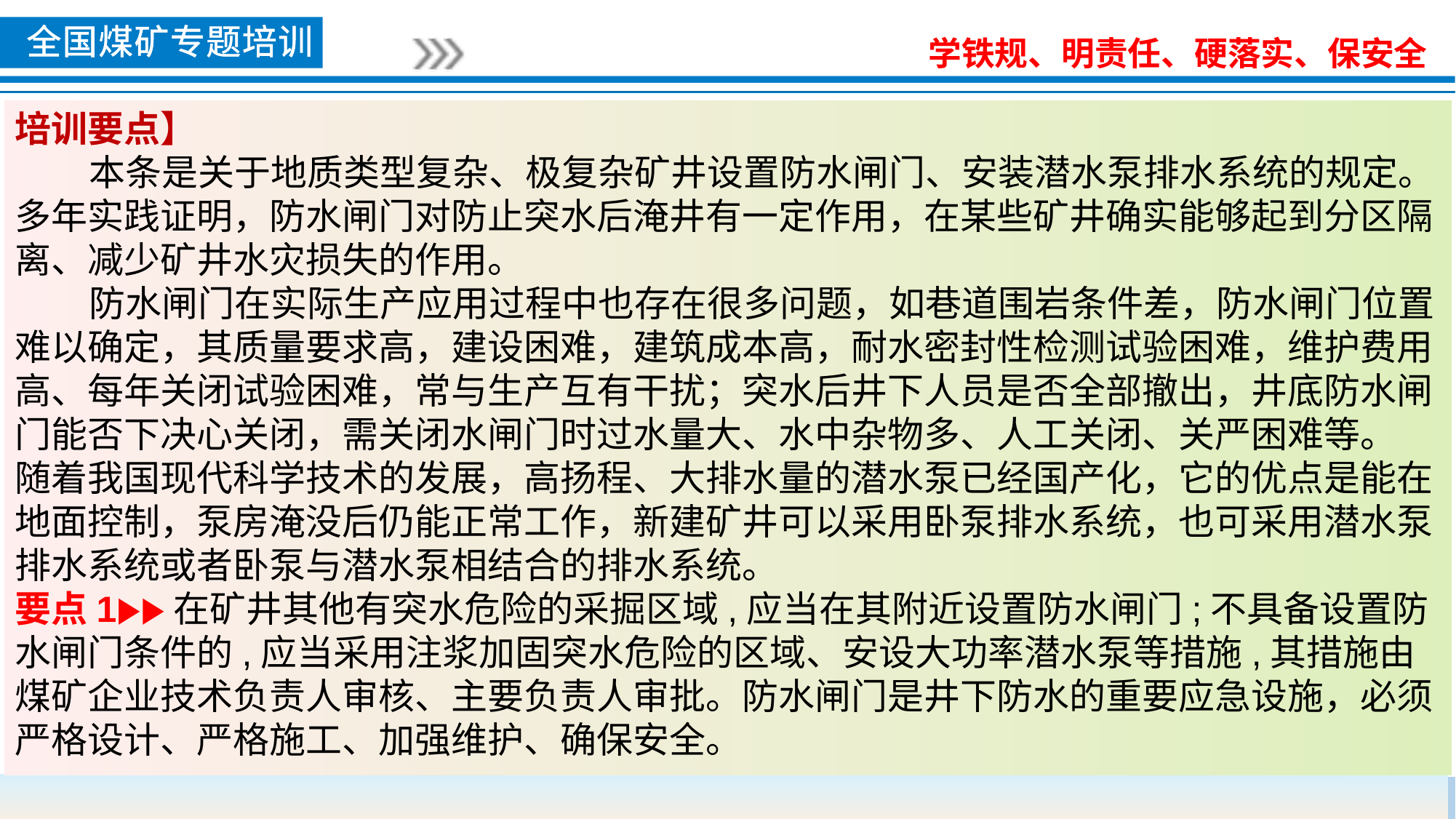

培训要点】
        本条是关于地质类型复杂、极复杂矿井设置防水闸门、安装潜水泵排水系统的规定。
多年实践证明，防水闸门对防止突水后淹井有一定作用，在某些矿井确实能够起到分区隔离、减少矿井水灾损失的作用。
        防水闸门在实际生产应用过程中也存在很多问题，如巷道围岩条件差，防水闸门位置难以确定，其质量要求高，建设困难，建筑成本高，耐水密封性检测试验困难，维护费用高、每年关闭试验困难，常与生产互有干扰；突水后井下人员是否全部撤出，井底防水闸门能否下决心关闭，需关闭水闸门时过水量大、水中杂物多、人工关闭、关严困难等。
随着我国现代科学技术的发展，高扬程、大排水量的潜水泵已经国产化，它的优点是能在地面控制，泵房淹没后仍能正常工作，新建矿井可以采用卧泵排水系统，也可采用潜水泵排水系统或者卧泵与潜水泵相结合的排水系统。
要点1▶▶在矿井其他有突水危险的采掘区域,应当在其附近设置防水闸门;不具备设置防水闸门条件的,应当采用注浆加固突水危险的区域、安设大功率潜水泵等措施,其措施由煤矿企业技术负责人审核、主要负责人审批。防水闸门是井下防水的重要应急设施，必须严格设计、严格施工、加强维护、确保安全。